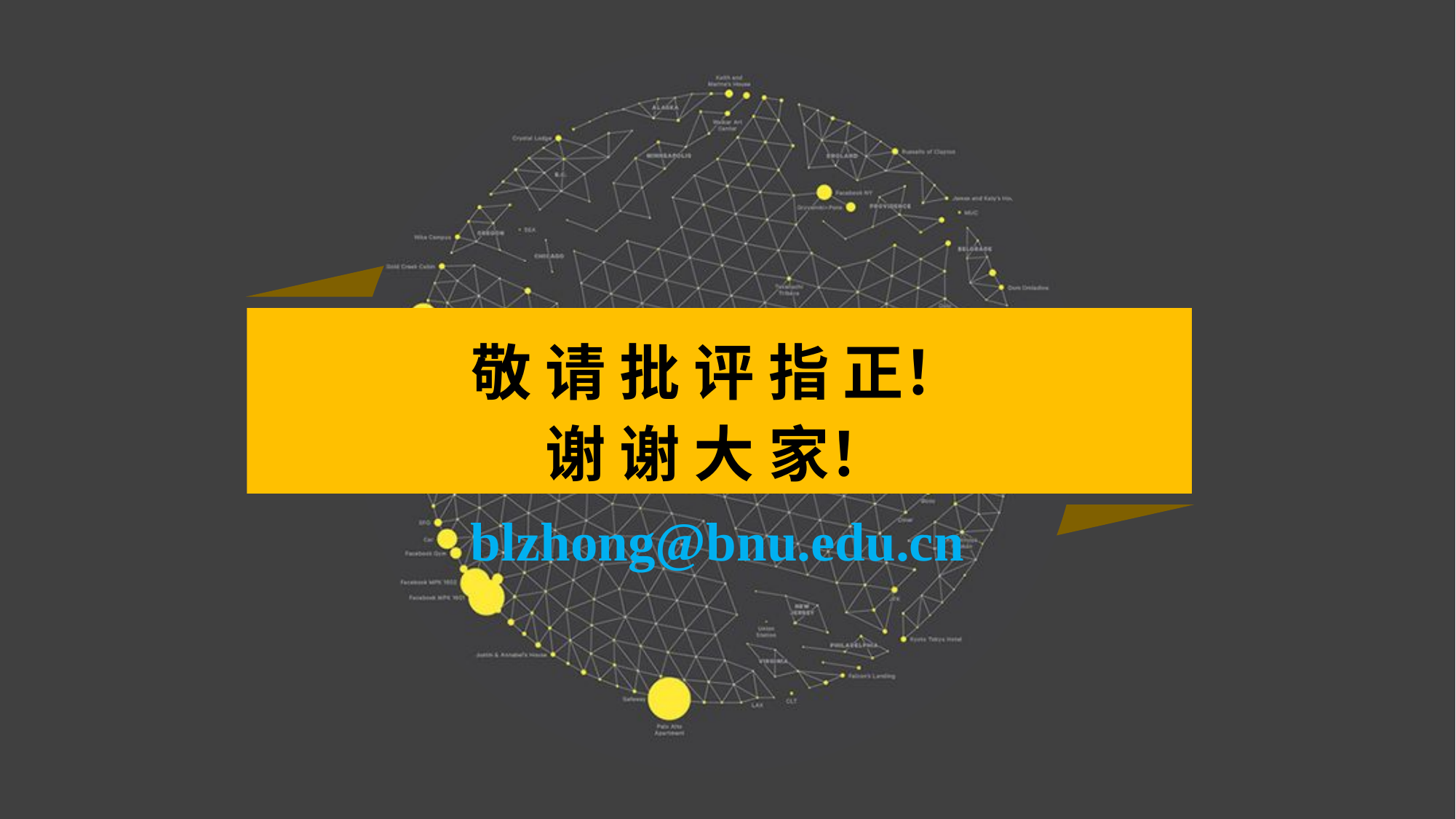

敬 请 批 评 指 正！
谢 谢 大 家！
blzhong@bnu.edu.cn